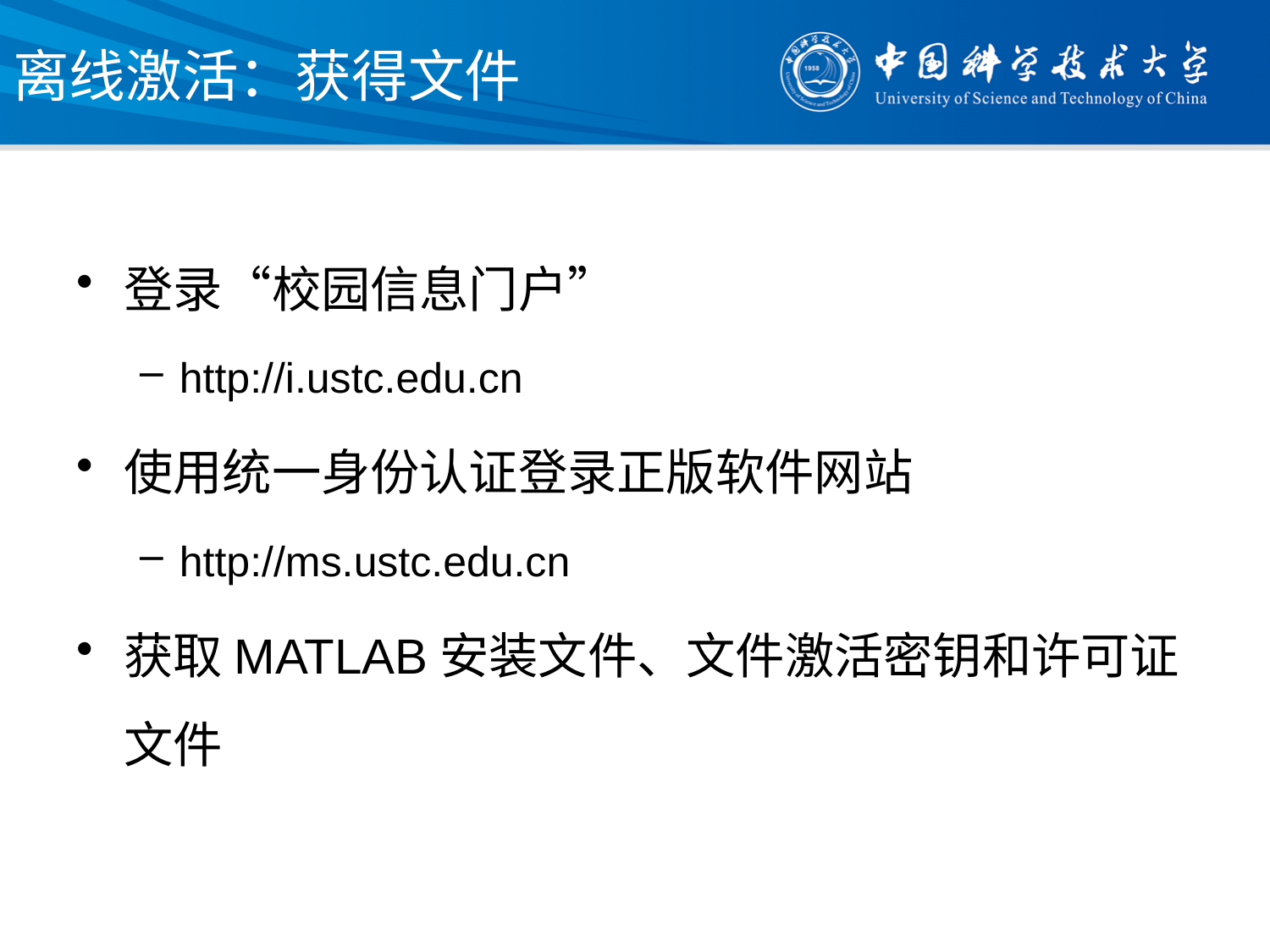

# 离线激活：获得文件
登录“校园信息门户”
http://i.ustc.edu.cn
使用统一身份认证登录正版软件网站
http://ms.ustc.edu.cn
获取MATLAB安装文件、文件激活密钥和许可证文件